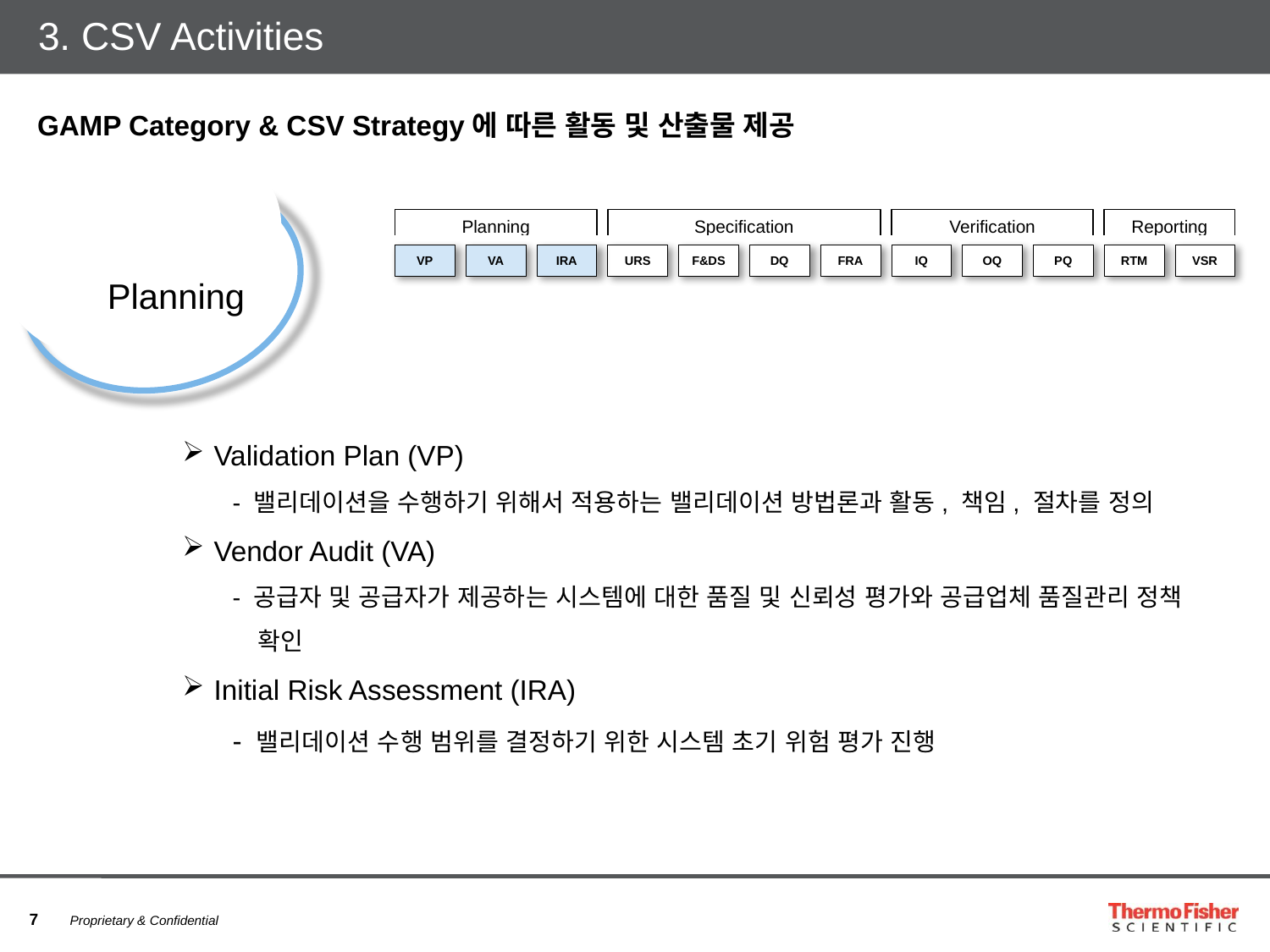

# 3. CSV Activities
GAMP Category & CSV Strategy에 따른 활동 및 산출물 제공

Planning
Planning
Specification
Verification
Reporting

VP
VA
IRA
URS
F&DS
DQ
FRA
IQ
OQ
PQ
RTM
VSR
 Validation Plan (VP)
- 밸리데이션을 수행하기 위해서 적용하는 밸리데이션 방법론과 활동, 책임, 절차를 정의
 Vendor Audit (VA)
- 공급자 및 공급자가 제공하는 시스템에 대한 품질 및 신뢰성 평가와 공급업체 품질관리 정책 확인
 Initial Risk Assessment (IRA)
- 밸리데이션 수행 범위를 결정하기 위한 시스템 초기 위험 평가 진행